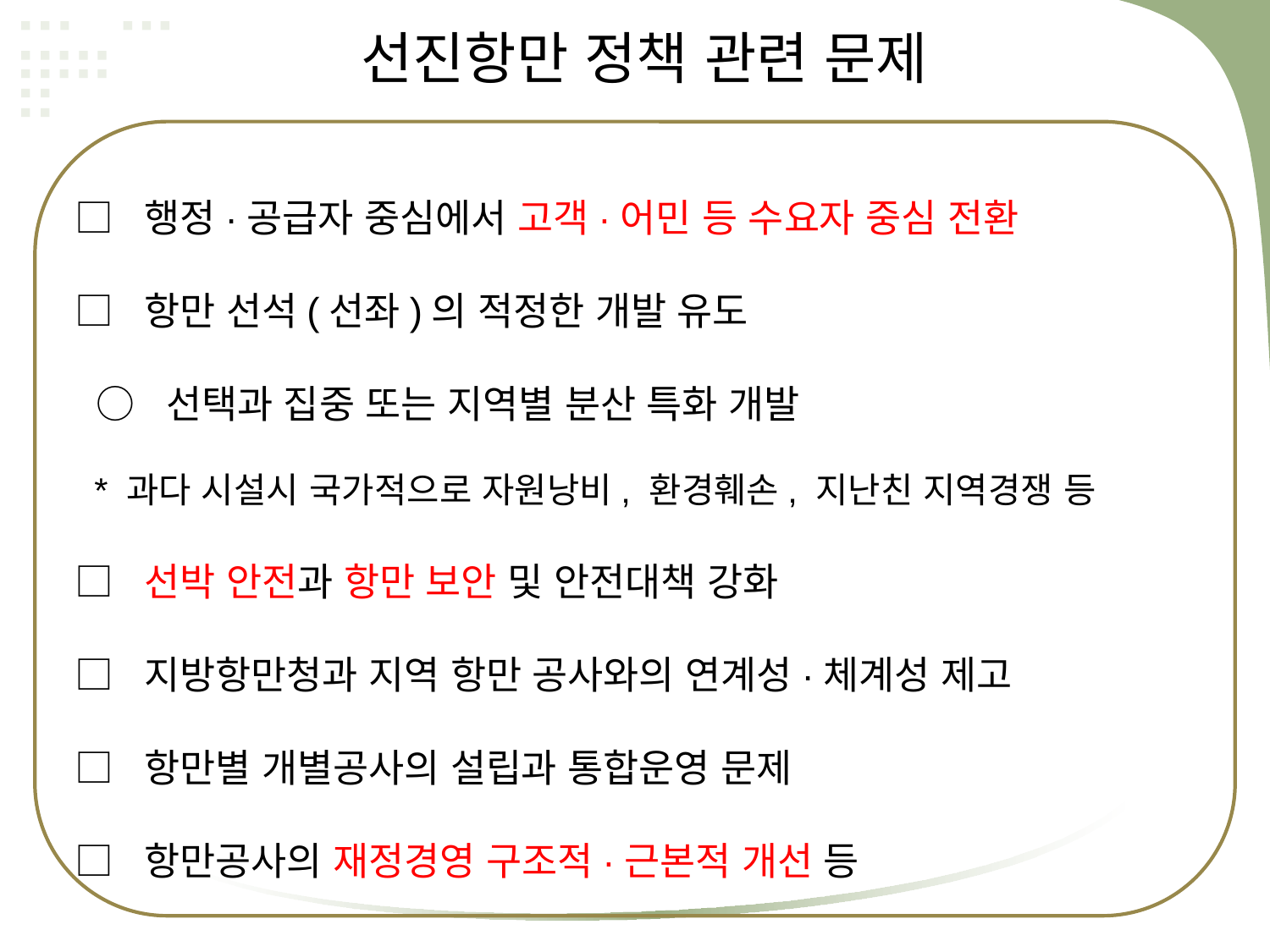

선진항만 정책 관련 문제

□  행정·공급자 중심에서 고객·어민 등 수요자 중심 전환
□  항만 선석(선좌)의 적정한 개발 유도
  ○  선택과 집중 또는 지역별 분산 특화 개발
  * 과다 시설시 국가적으로 자원낭비, 환경훼손, 지난친 지역경쟁 등
□  선박 안전과 항만 보안 및 안전대책 강화
□  지방항만청과 지역 항만 공사와의 연계성·체계성 제고
□  항만별 개별공사의 설립과 통합운영 문제
□  항만공사의 재정경영 구조적·근본적 개선 등